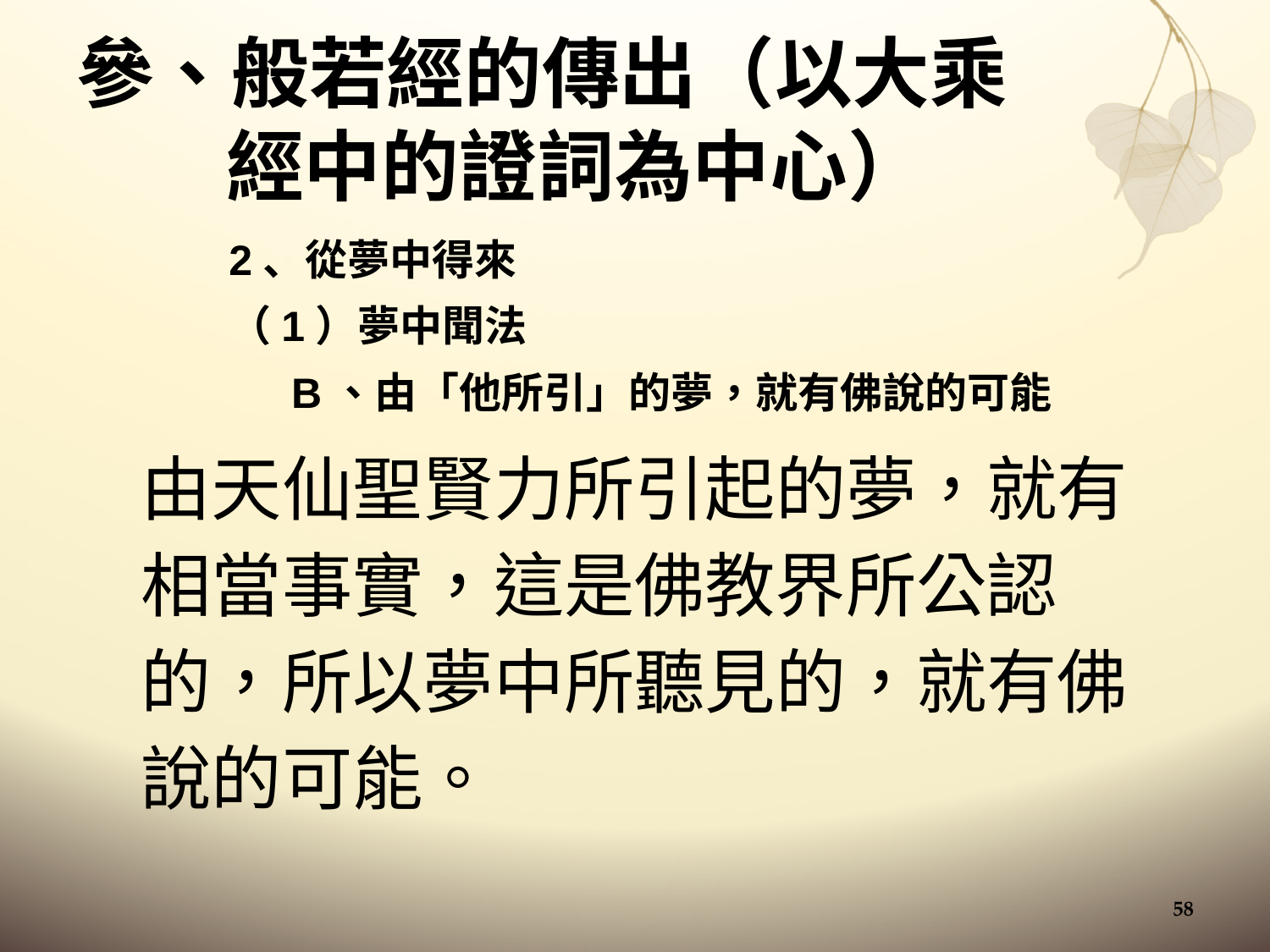

# 參、般若經的傳出（以大乘經中的證詞為中心）
2、從夢中得來
（1）夢中聞法
B、由「他所引」的夢，就有佛說的可能
由天仙聖賢力所引起的夢，就有相當事實，這是佛教界所公認的，所以夢中所聽見的，就有佛說的可能。
58